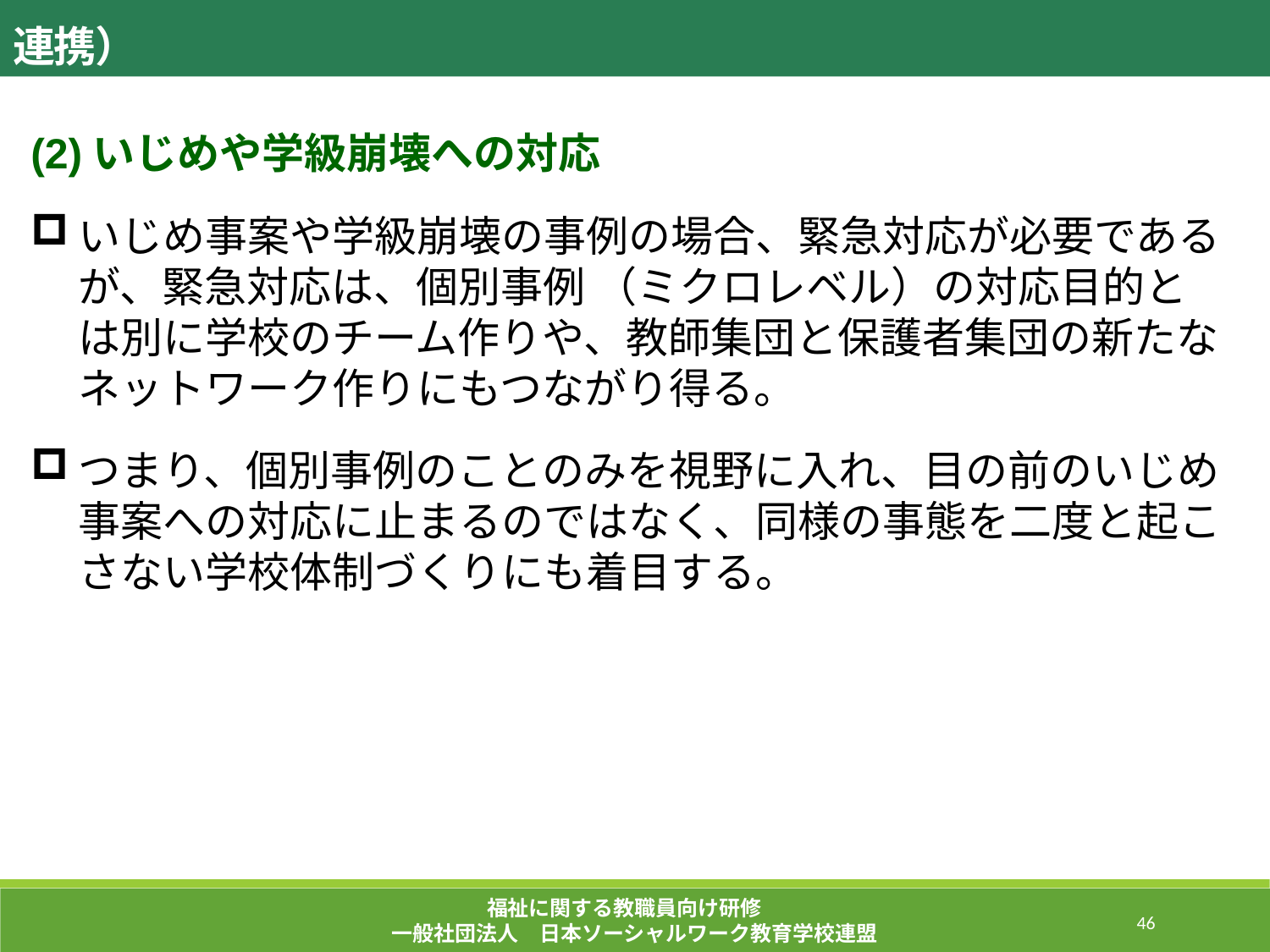

５．緊急事象・事案への対応 （周辺地域や保護者、関係機関との連携）
(2)いじめや学級崩壊への対応
いじめ事案や学級崩壊の事例の場合、緊急対応が必要であるが、緊急対応は、個別事例 （ミクロレベル）の対応目的とは別に学校のチーム作りや、教師集団と保護者集団の新たなネットワーク作りにもつながり得る。
つまり、個別事例のことのみを視野に入れ、目の前のいじめ事案への対応に止まるのではなく、同様の事態を二度と起こさない学校体制づくりにも着目する。

福祉に関する教職員向け研修
一般社団法人　日本ソーシャルワーク教育学校連盟
46